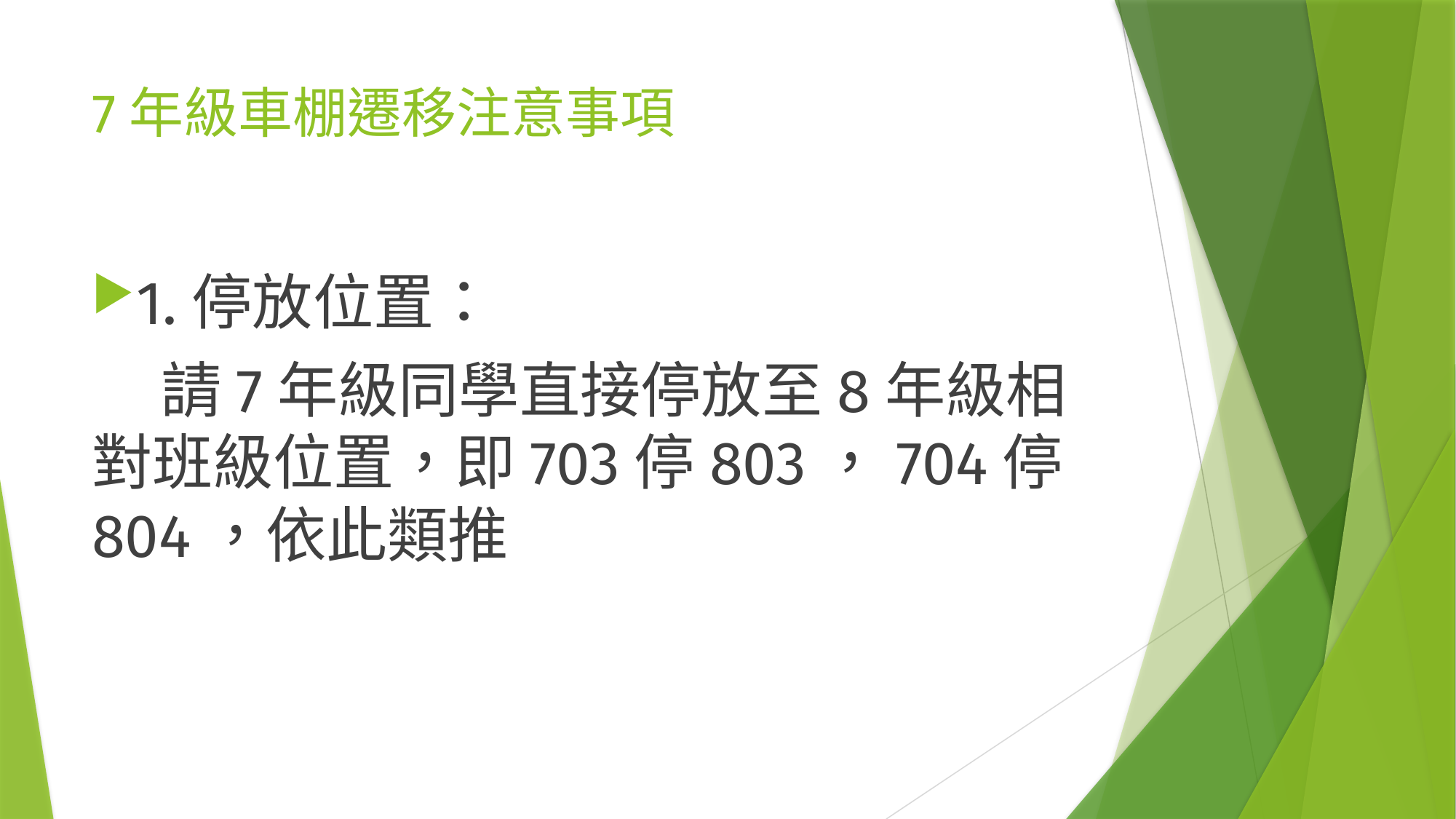

# 7年級車棚遷移注意事項
1.停放位置：
    請7年級同學直接停放至8年級相對班級位置，即703停803，704停804，依此類推